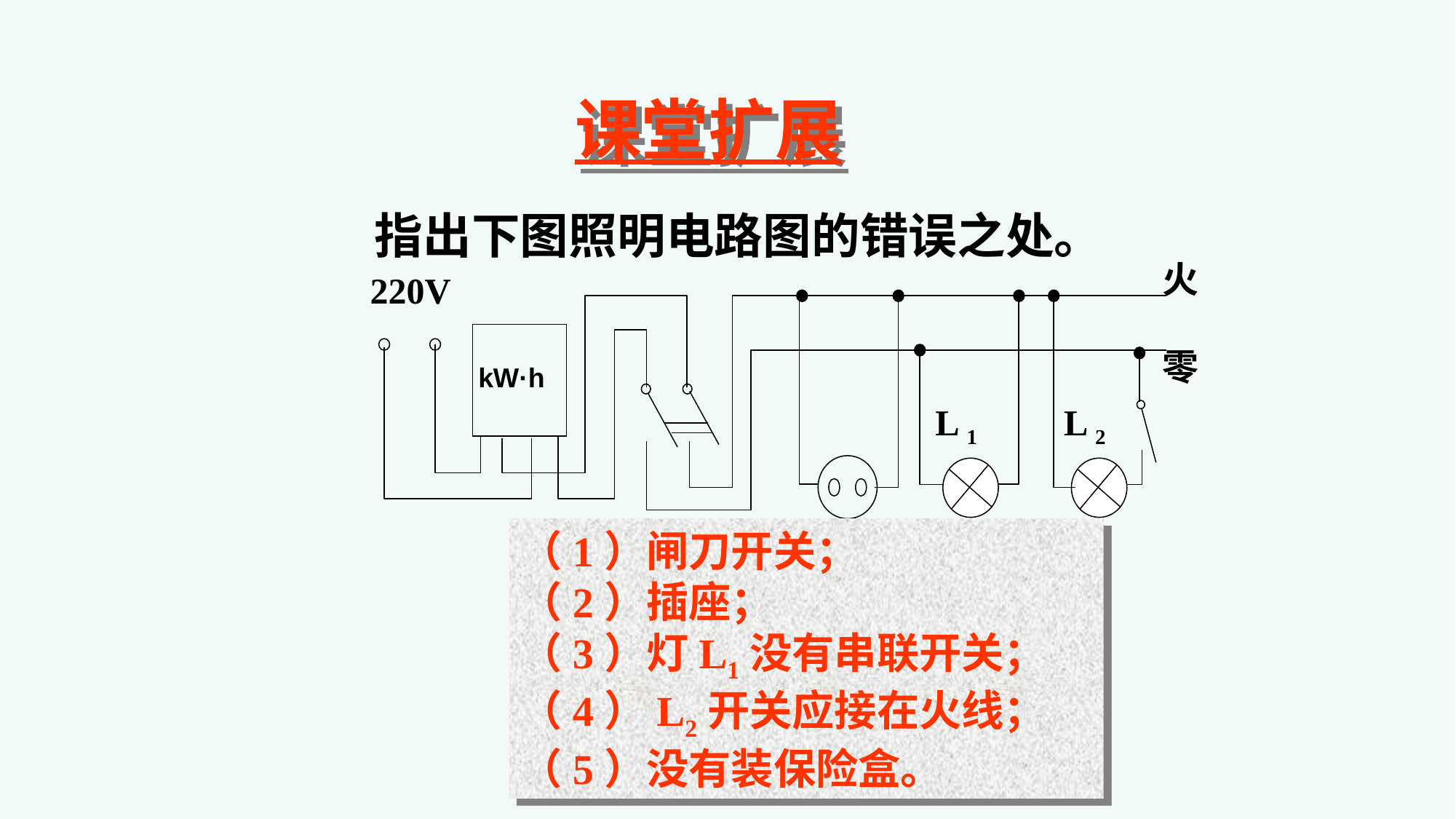

课堂扩展
指出下图照明电路图的错误之处。
火

零
  220V

 kW·h

 L 2

 L 1

（1）闸刀开关；
（2）插座；
（3）灯L1没有串联开关；
（4）L2开关应接在火线；
（5）没有装保险盒。